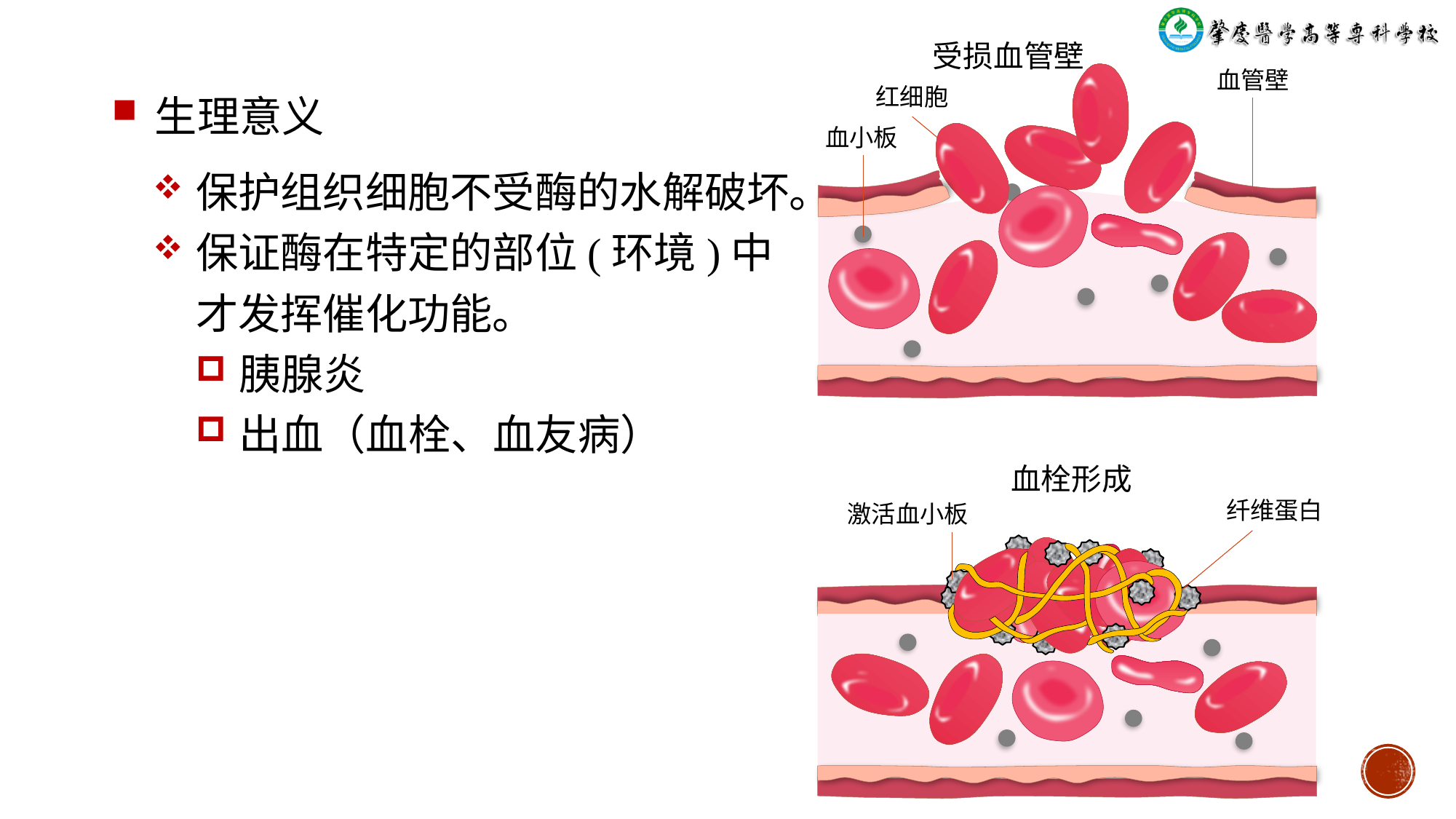

受损血管壁
血管壁

红细胞

血小板

血栓形成
纤维蛋白
激活血小板

生理意义
保护组织细胞不受酶的水解破坏。
保证酶在特定的部位(环境)中才发挥催化功能。
胰腺炎
出血（血栓、血友病）